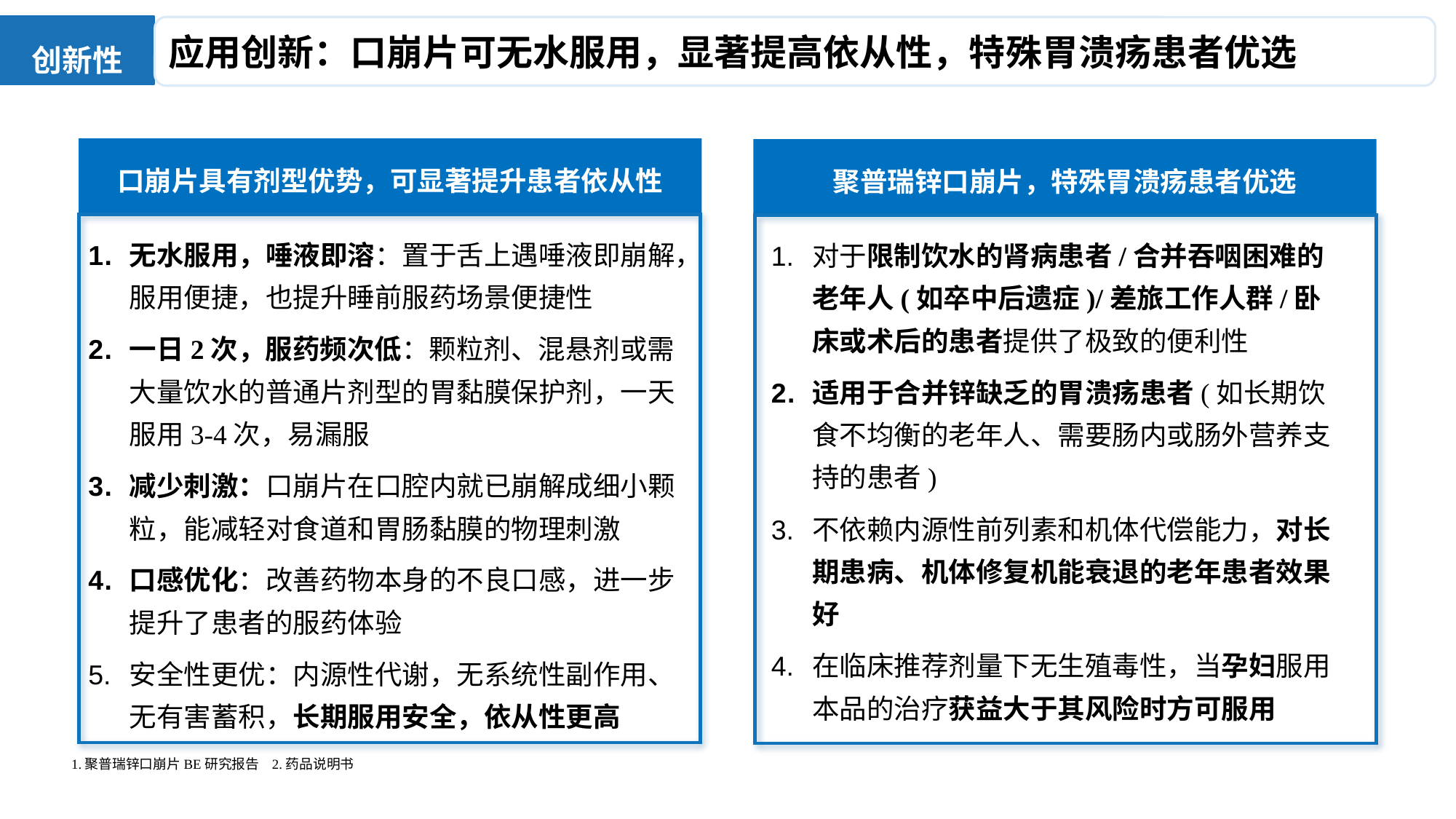

创新性
应用创新：口崩片可无水服用，显著提高依从性，特殊胃溃疡患者优选
口崩片具有剂型优势，可显著提升患者依从性

无水服用，唾液即溶：置于舌上遇唾液即崩解，服用便捷，也提升睡前服药场景便捷性
一日2次，服药频次低：颗粒剂、混悬剂或需大量饮水的普通片剂型的胃黏膜保护剂，一天服用3-4次，易漏服
减少刺激：口崩片在口腔内就已崩解成细小颗粒，能减轻对食道和胃肠黏膜的物理刺激
口感优化：改善药物本身的不良口感，进一步提升了患者的服药体验
安全性更优：内源性代谢，无系统性副作用、无有害蓄积，长期服用安全，依从性更高
聚普瑞锌口崩片，特殊胃溃疡患者优选

对于限制饮水的肾病患者/合并吞咽困难的老年人(如卒中后遗症)/差旅工作人群/卧床或术后的患者提供了极致的便利性
适用于合并锌缺乏的胃溃疡患者(如长期饮食不均衡的老年人、需要肠内或肠外营养支持的患者)
不依赖内源性前列素和机体代偿能力，对长期患病、机体修复机能衰退的老年患者效果好
在临床推荐剂量下无生殖毒性，当孕妇服用本品的治疗获益大于其风险时方可服用
1.聚普瑞锌口崩片BE研究报告
2.药品说明书